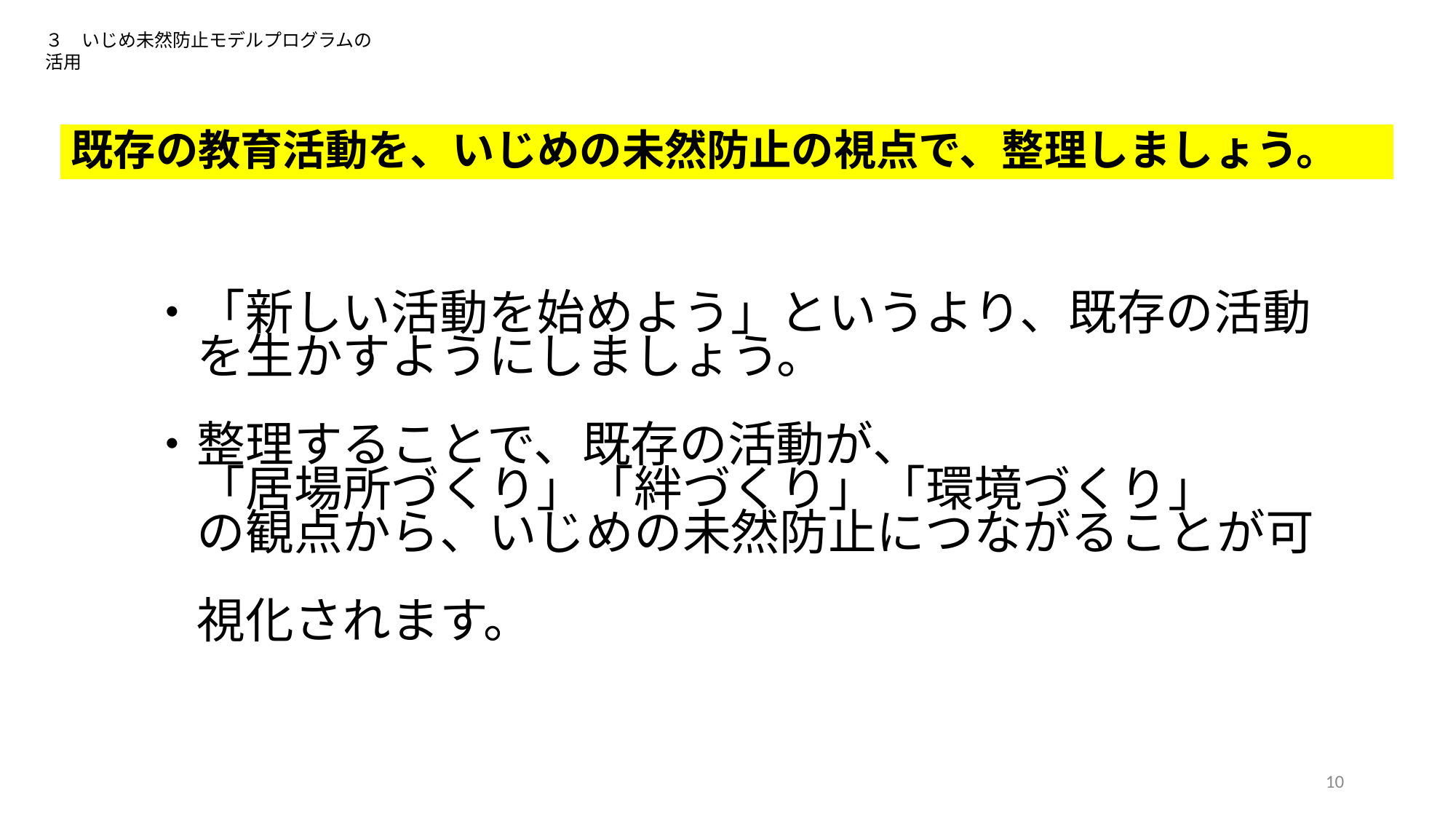

３　いじめ未然防止モデルプログラムの活用
既存の教育活動を、いじめの未然防止の視点で、整理しましょう。
　・「新しい活動を始めよう」というより、既存の活動
　　を生かすようにしましょう。

　・整理することで、既存の活動が、
　　「居場所づくり」「絆づくり」「環境づくり」
　　の観点から、いじめの未然防止につながることが可
　　視化されます。
10